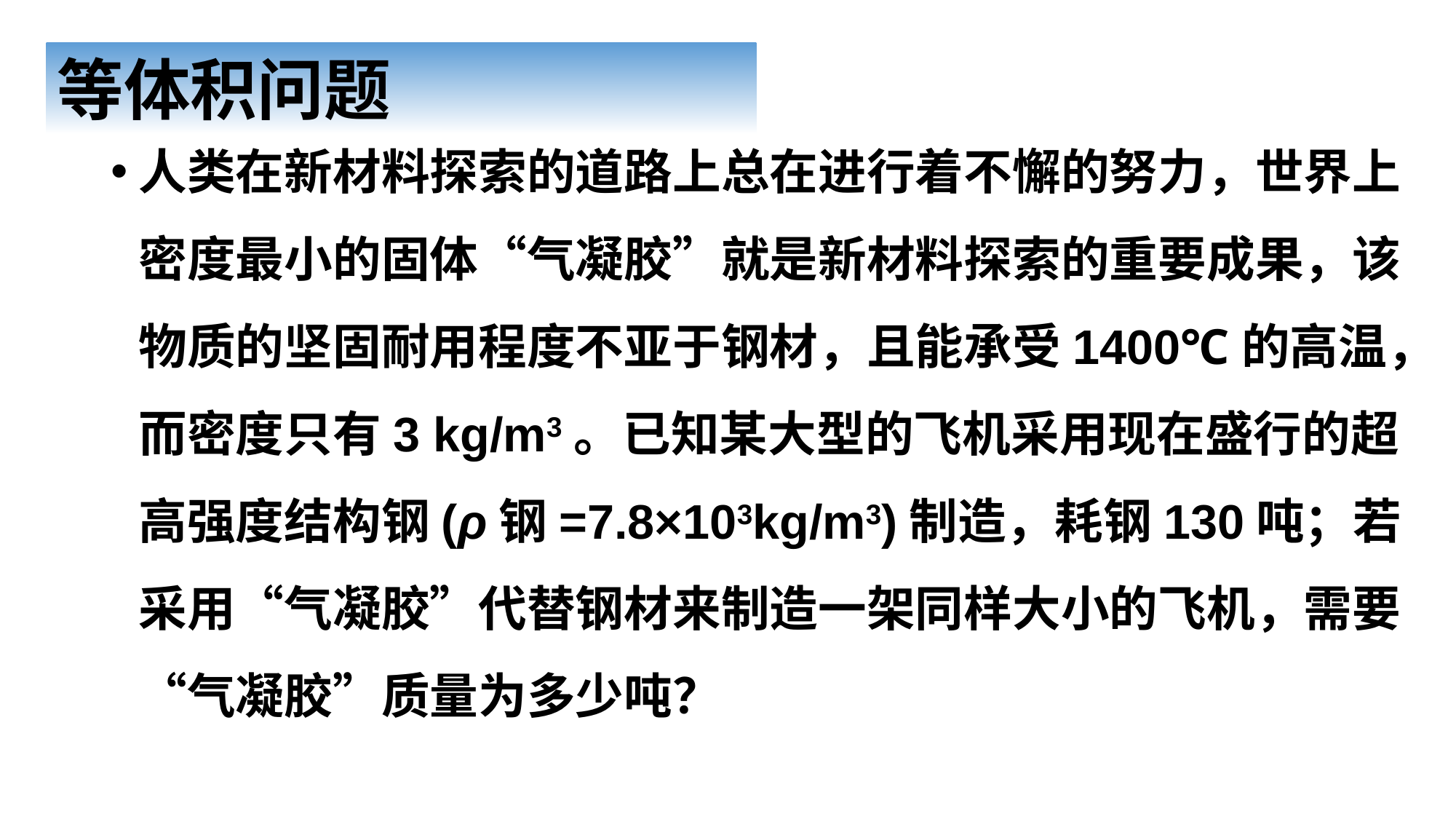

等体积问题
人类在新材料探索的道路上总在进行着不懈的努力，世界上密度最小的固体“气凝胶”就是新材料探索的重要成果，该物质的坚固耐用程度不亚于钢材，且能承受1400℃的高温，而密度只有3 kg/m3。已知某大型的飞机采用现在盛行的超高强度结构钢(ρ钢=7.8×103kg/m3)制造，耗钢130吨；若采用“气凝胶”代替钢材来制造一架同样大小的飞机，需要“气凝胶”质量为多少吨？